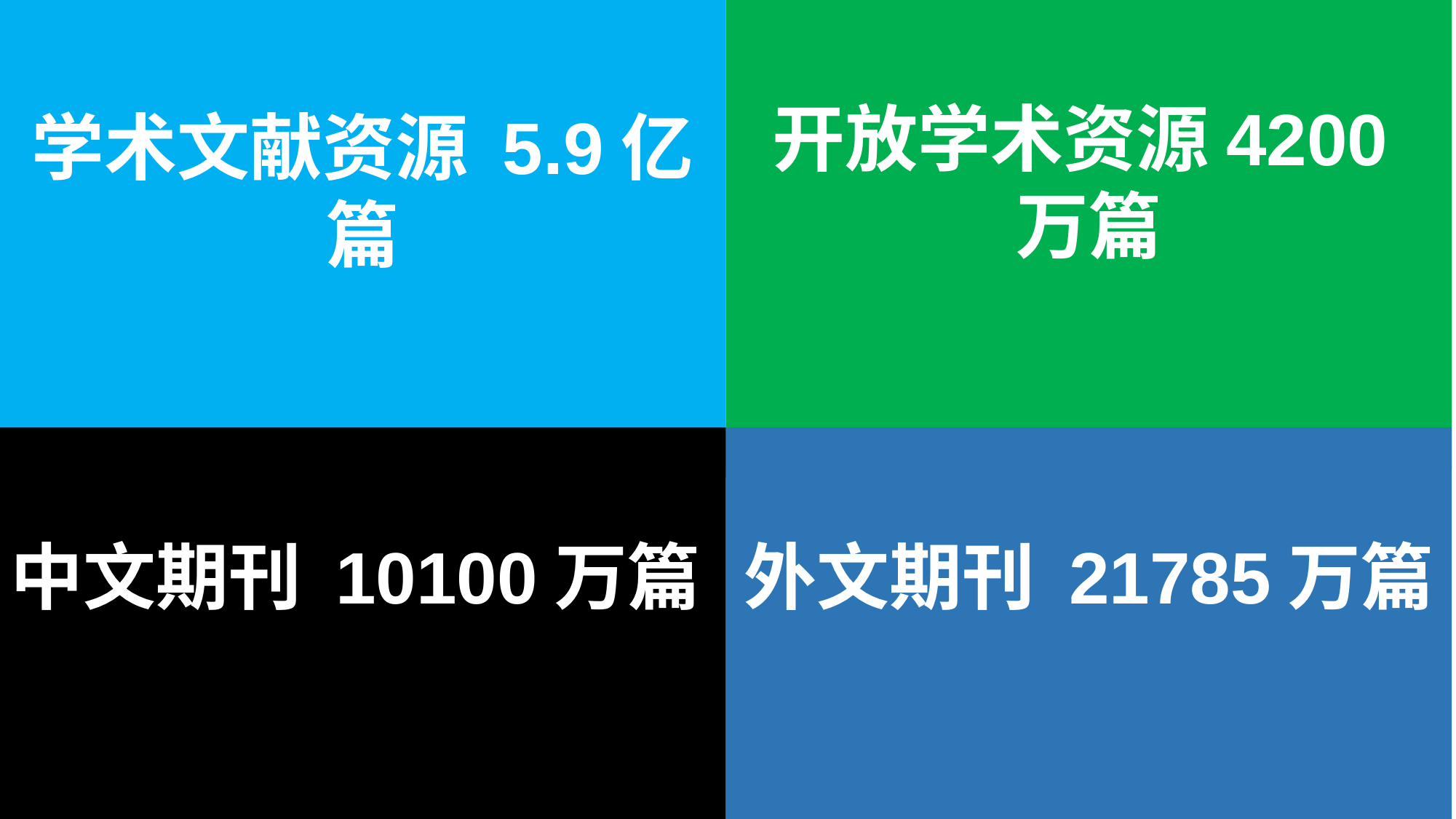

开放学术资源4200万篇
学术文献资源 5.9亿篇
中文期刊 10100万篇
外文期刊 21785万篇